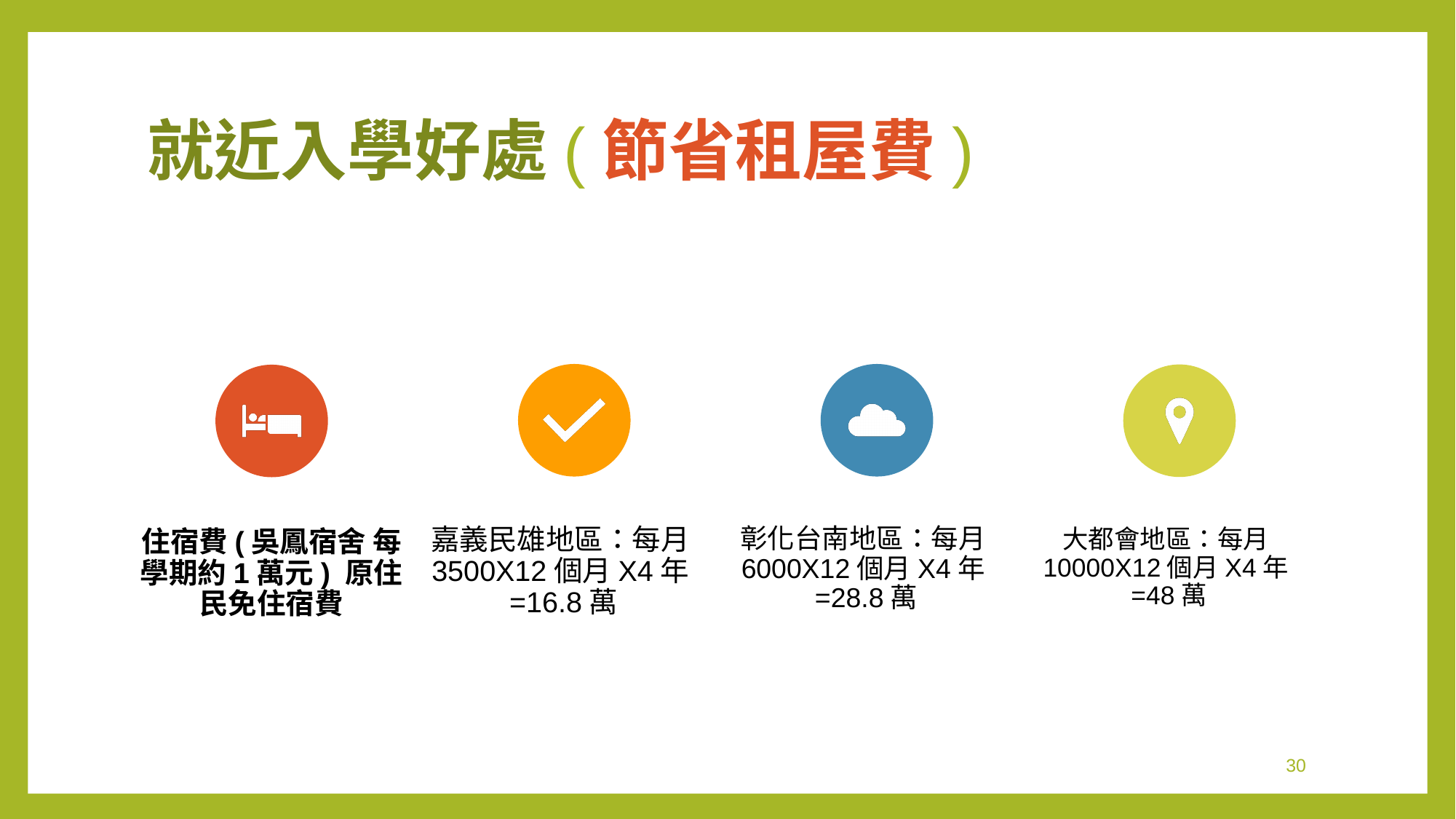

# 就近入學好處(節省租屋費)
住宿費(吳鳳宿舍 每學期約1萬元) 原住民免住宿費
嘉義民雄地區：每月3500X12個月X4年=16.8萬
彰化台南地區：每月6000X12個月X4年=28.8萬
大都會地區：每月10000X12個月X4年=48萬
30